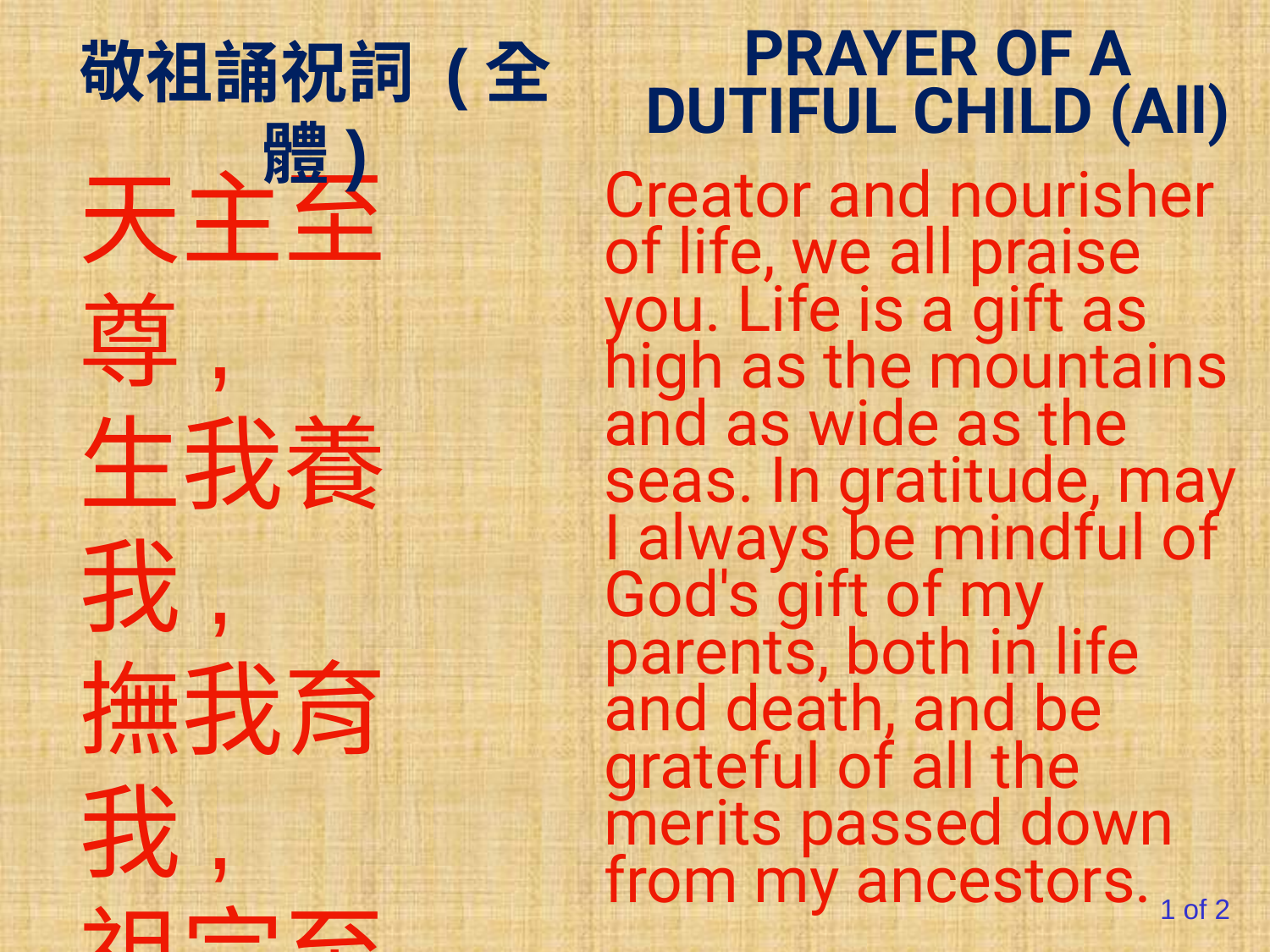

敬祖誦祝詞 (全體)
PRAYER OF A DUTIFUL CHILD (All)
天主至尊,
生我養我,
撫我育我,
祖宗至親,
洪恩大德,
山高海深,

Creator and nourisher of life, we all praise you. Life is a gift as high as the mountains and as wide as the seas. In gratitude, may I always be mindful of God's gift of my parents, both in life and death, and be grateful of all the merits passed down from my ancestors.
1 of 2